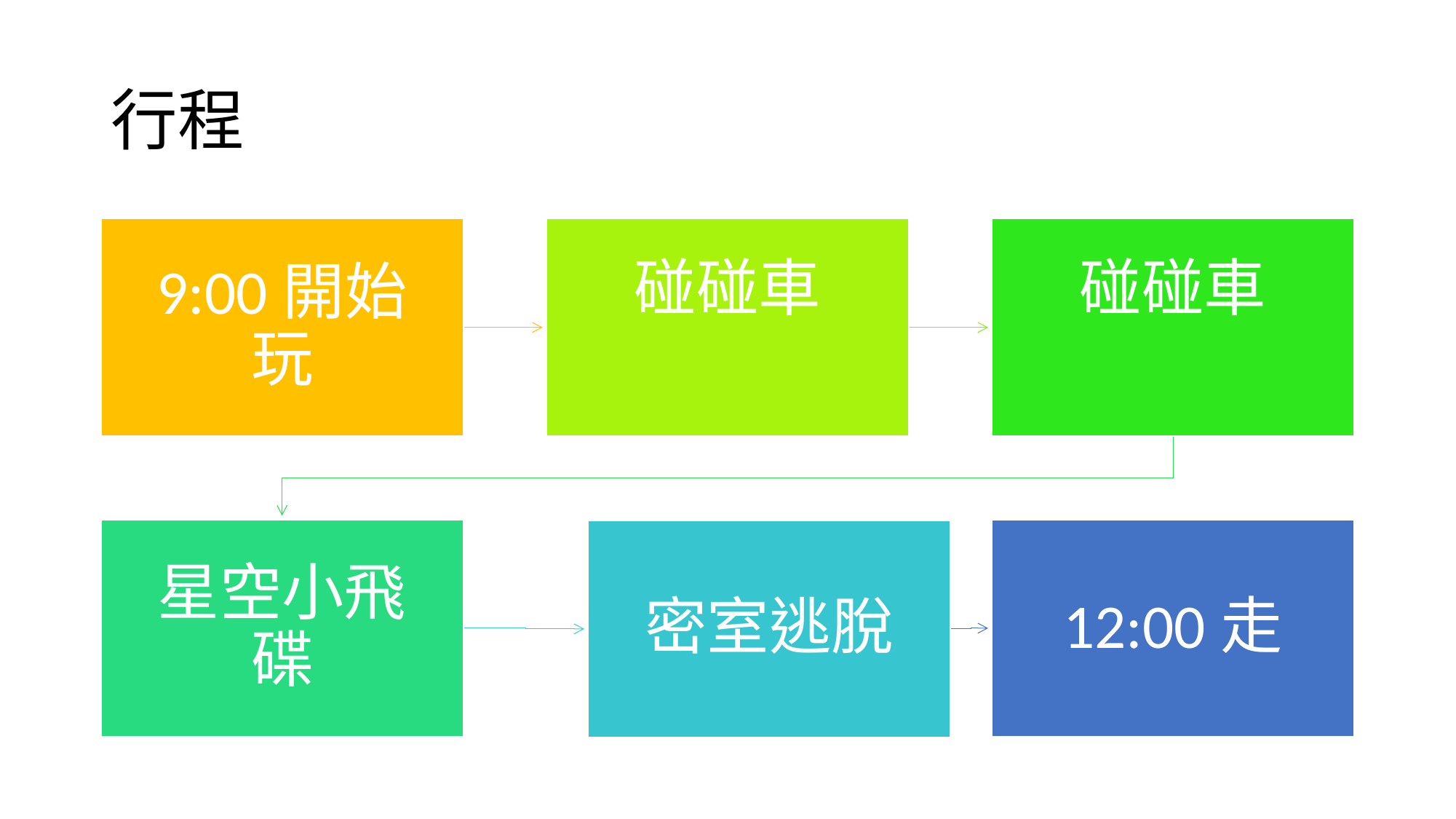

# 行程

9:00開始玩

碰碰車

碰碰車

星空小飛碟

密室逃脫
12:00走